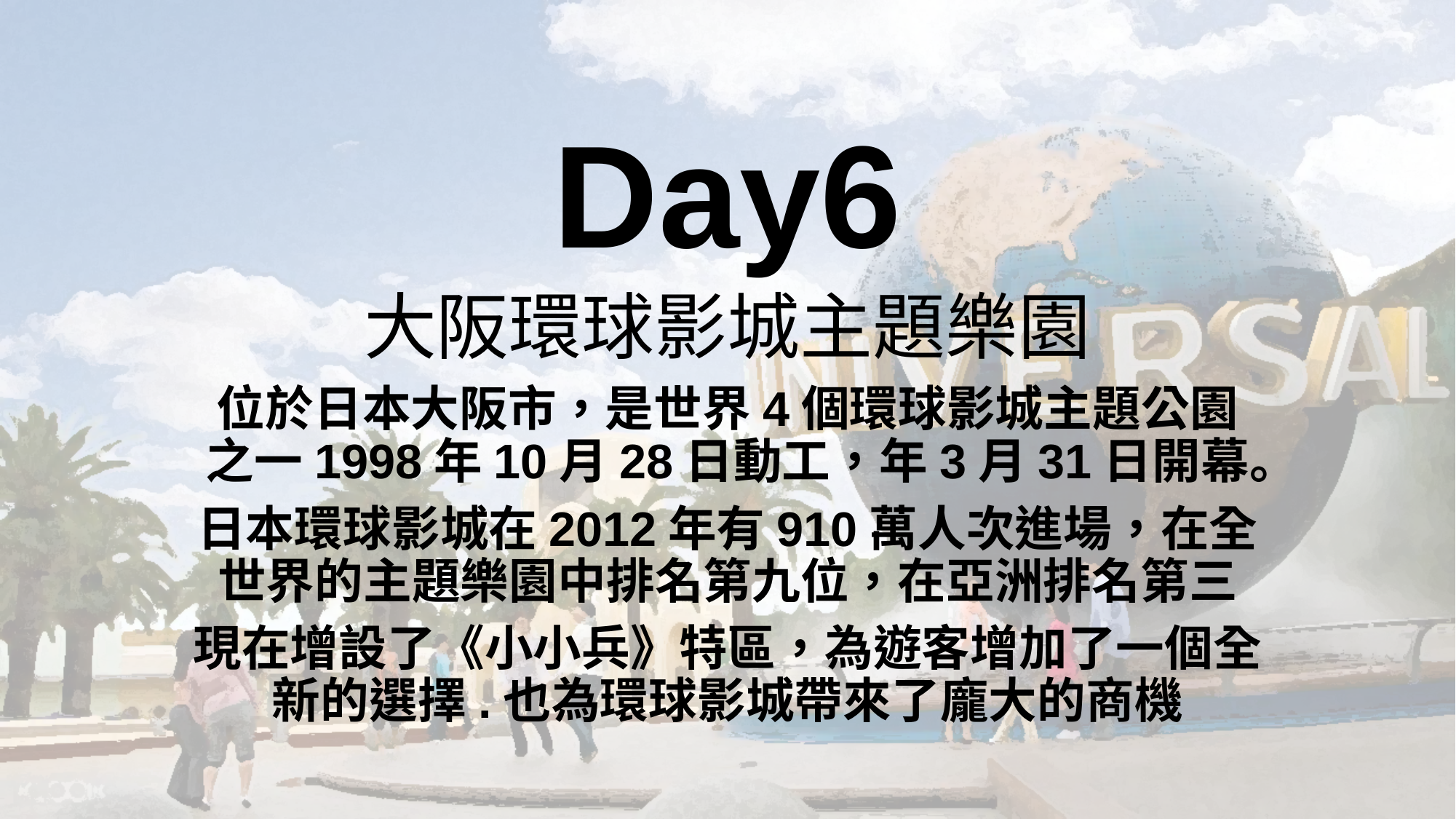

# Day6
大阪環球影城主題樂園
位於日本大阪市，是世界4個環球影城主題公園之一1998年10月28日動工，年3月31日開幕。
日本環球影城在2012年有910萬人次進場，在全世界的主題樂園中排名第九位，在亞洲排名第三
現在增設了《小小兵》特區，為遊客增加了一個全新的選擇.也為環球影城帶來了龐大的商機